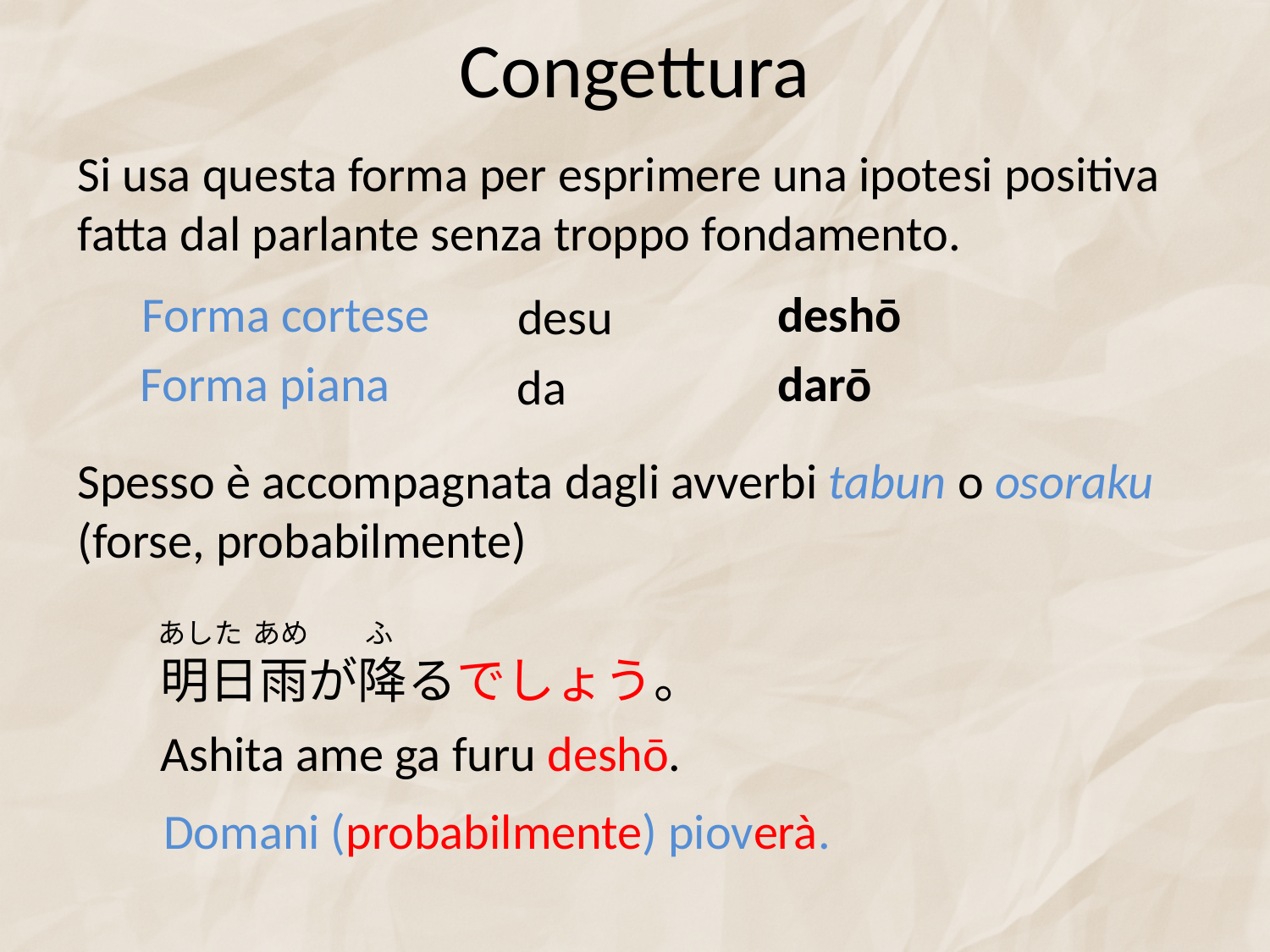

# Congettura
Si usa questa forma per esprimere una ipotesi positiva fatta dal parlante senza troppo fondamento.
deshō
Forma cortese
desu
Forma piana
darō
da
Spesso è accompagnata dagli avverbi tabun o osoraku (forse, probabilmente)
あした
あめ
ふ
明日雨が降るでしょう。
Ashita ame ga furu deshō.
Domani (probabilmente) pioverà.